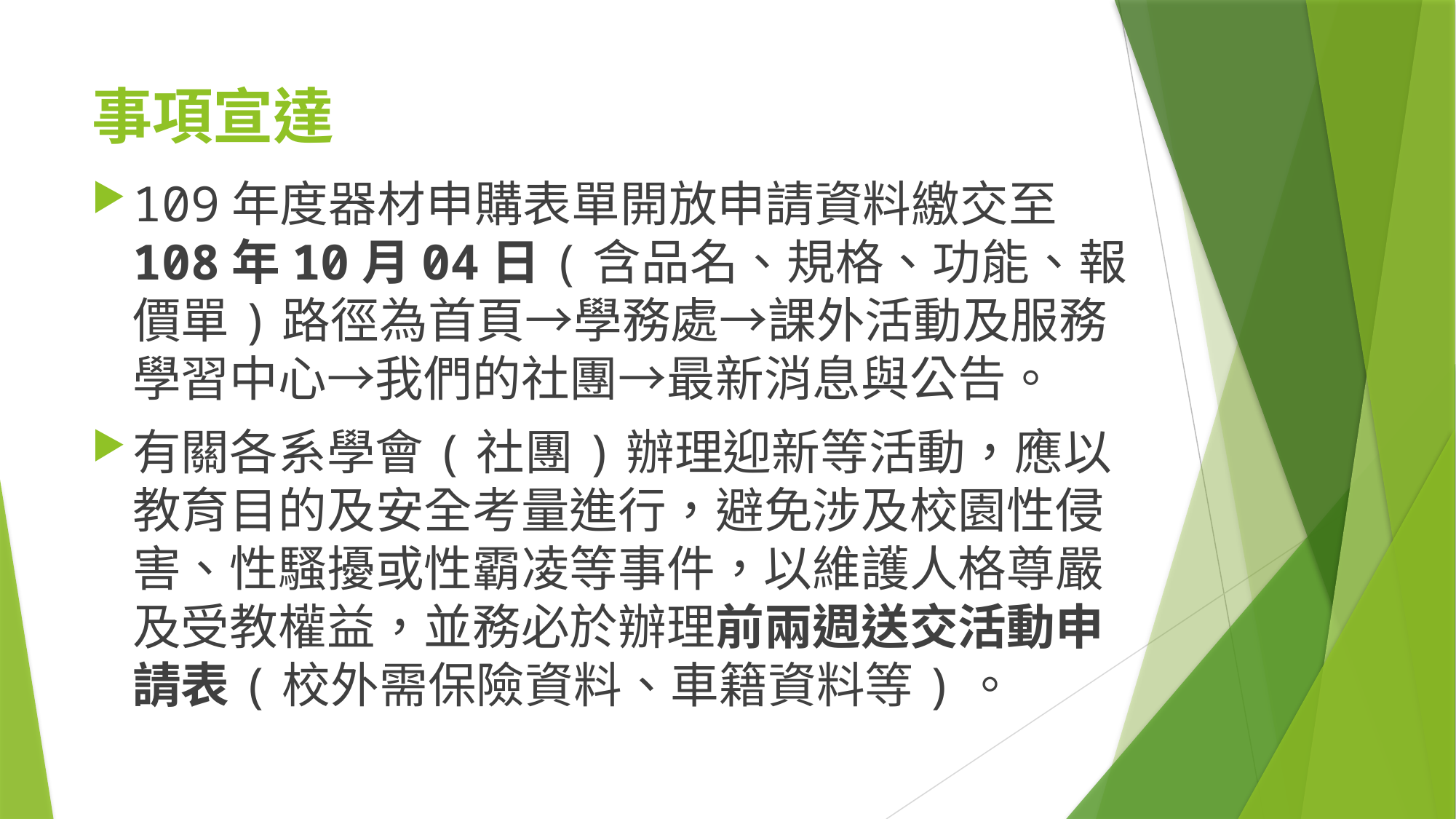

# 事項宣達
109年度器材申購表單開放申請資料繳交至108年10月04日(含品名、規格、功能、報價單)路徑為首頁→學務處→課外活動及服務學習中心→我們的社團→最新消息與公告。
有關各系學會(社團)辦理迎新等活動，應以教育目的及安全考量進行，避免涉及校園性侵害、性騷擾或性霸凌等事件，以維護人格尊嚴及受教權益，並務必於辦理前兩週送交活動申請表(校外需保險資料、車籍資料等)。